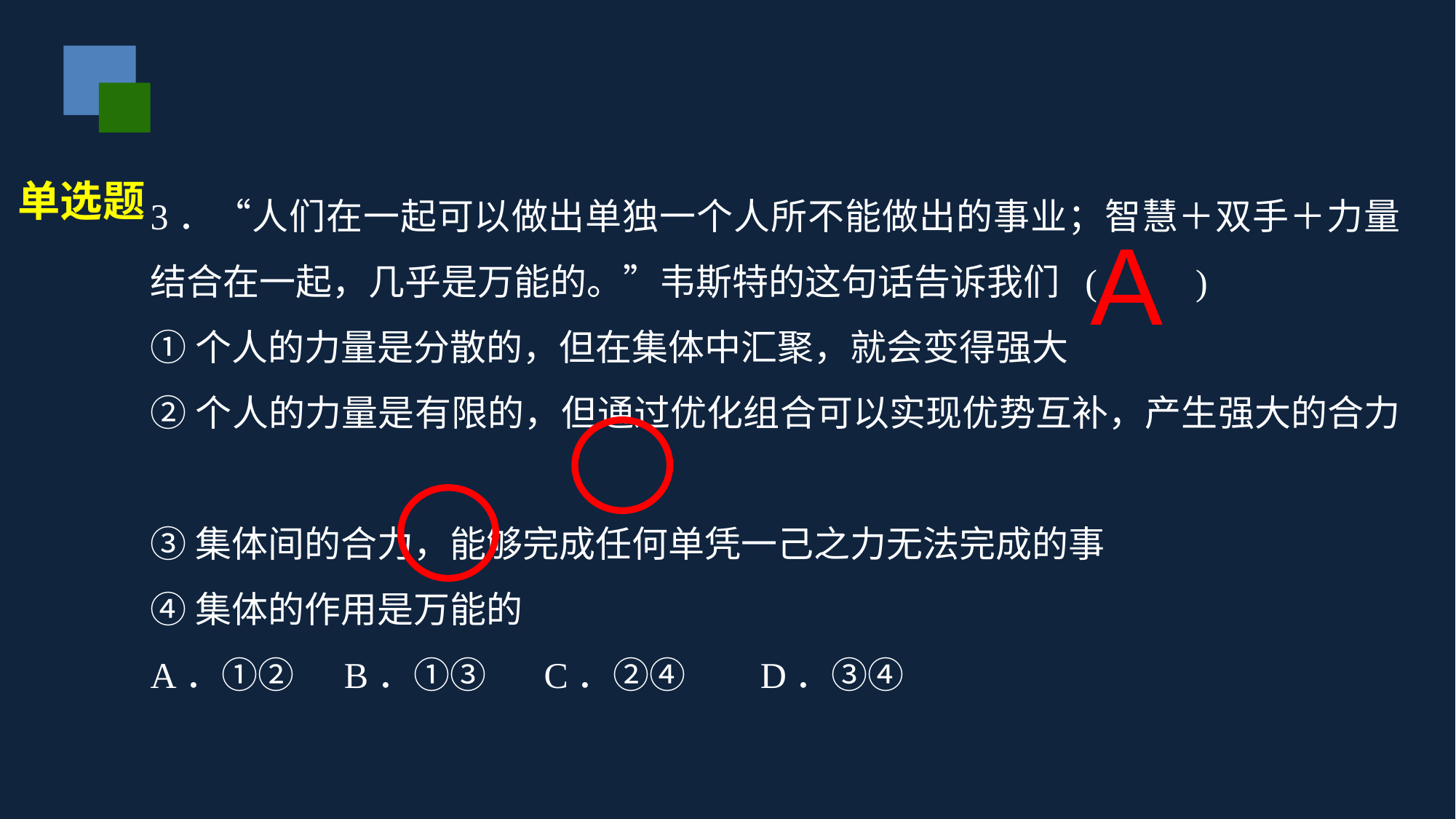

单选题
3．“人们在一起可以做出单独一个人所不能做出的事业；智慧＋双手＋力量结合在一起，几乎是万能的。”韦斯特的这句话告诉我们  (　 　)
①个人的力量是分散的，但在集体中汇聚，就会变得强大
②个人的力量是有限的，但通过优化组合可以实现优势互补，产生强大的合力
③集体间的合力，能够完成任何单凭一己之力无法完成的事
④集体的作用是万能的
A．①②     B．①③      C．②④        D．③④
A